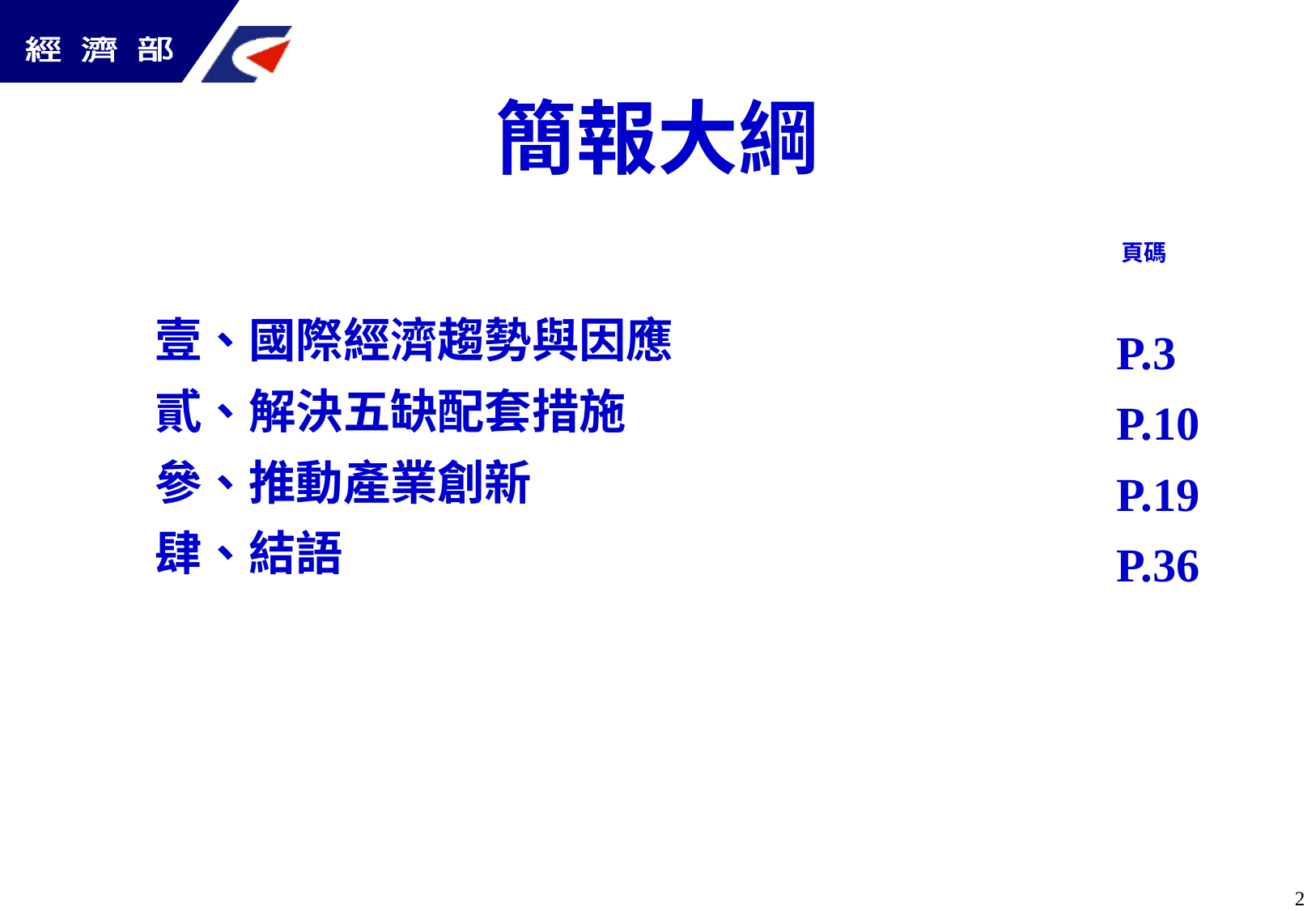

簡報大綱
頁碼
壹、國際經濟趨勢與因應
貳、解決五缺配套措施
參、推動產業創新
肆、結語
P.3
P.10
P.19
P.36